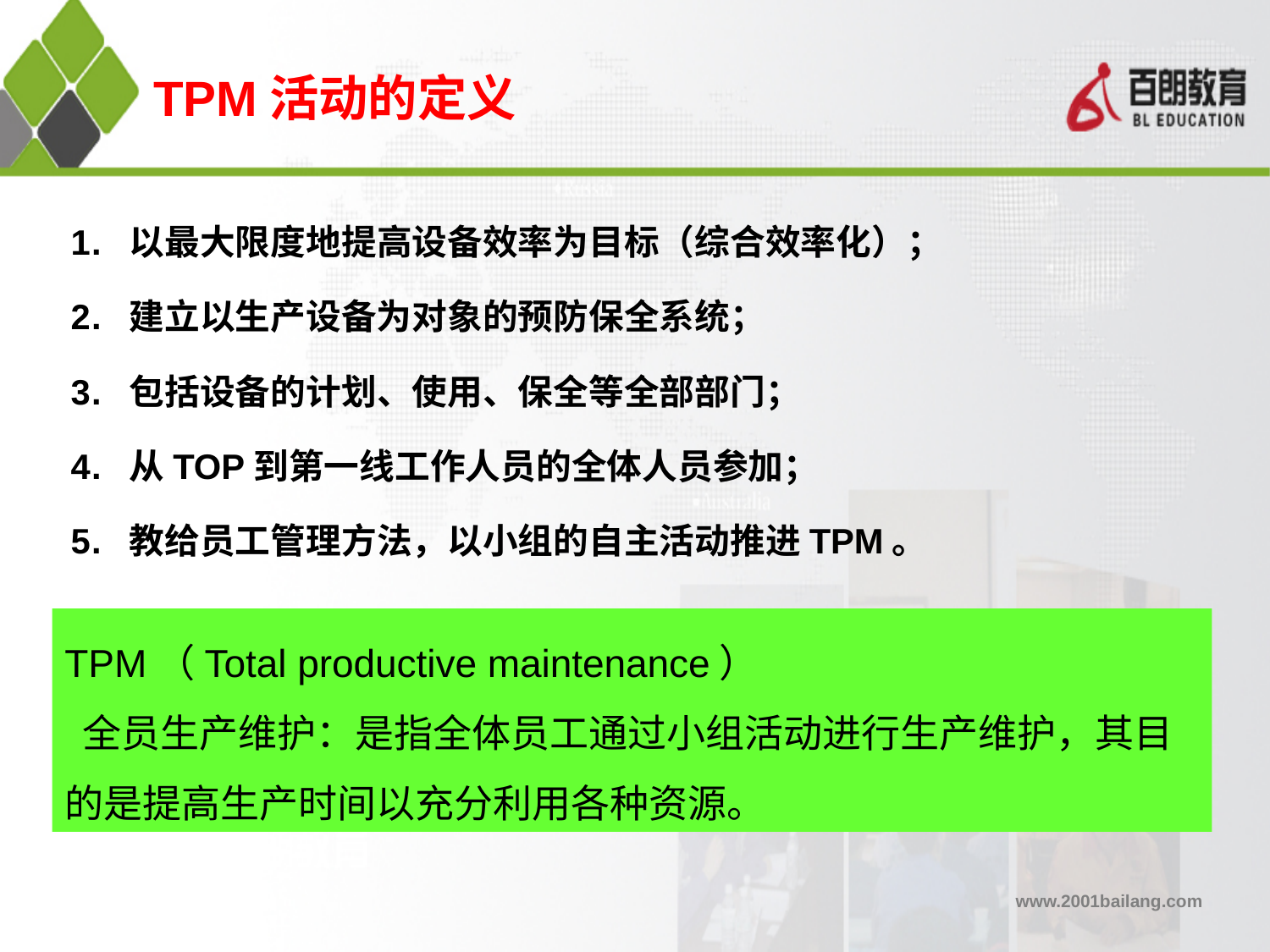

# TPM活动的定义
以最大限度地提高设备效率为目标（综合效率化）；
建立以生产设备为对象的预防保全系统；
包括设备的计划、使用、保全等全部部门；
从TOP到第一线工作人员的全体人员参加；
教给员工管理方法，以小组的自主活动推进TPM。
TPM（Total productive maintenance）
 全员生产维护：是指全体员工通过小组活动进行生产维护，其目的是提高生产时间以充分利用各种资源。